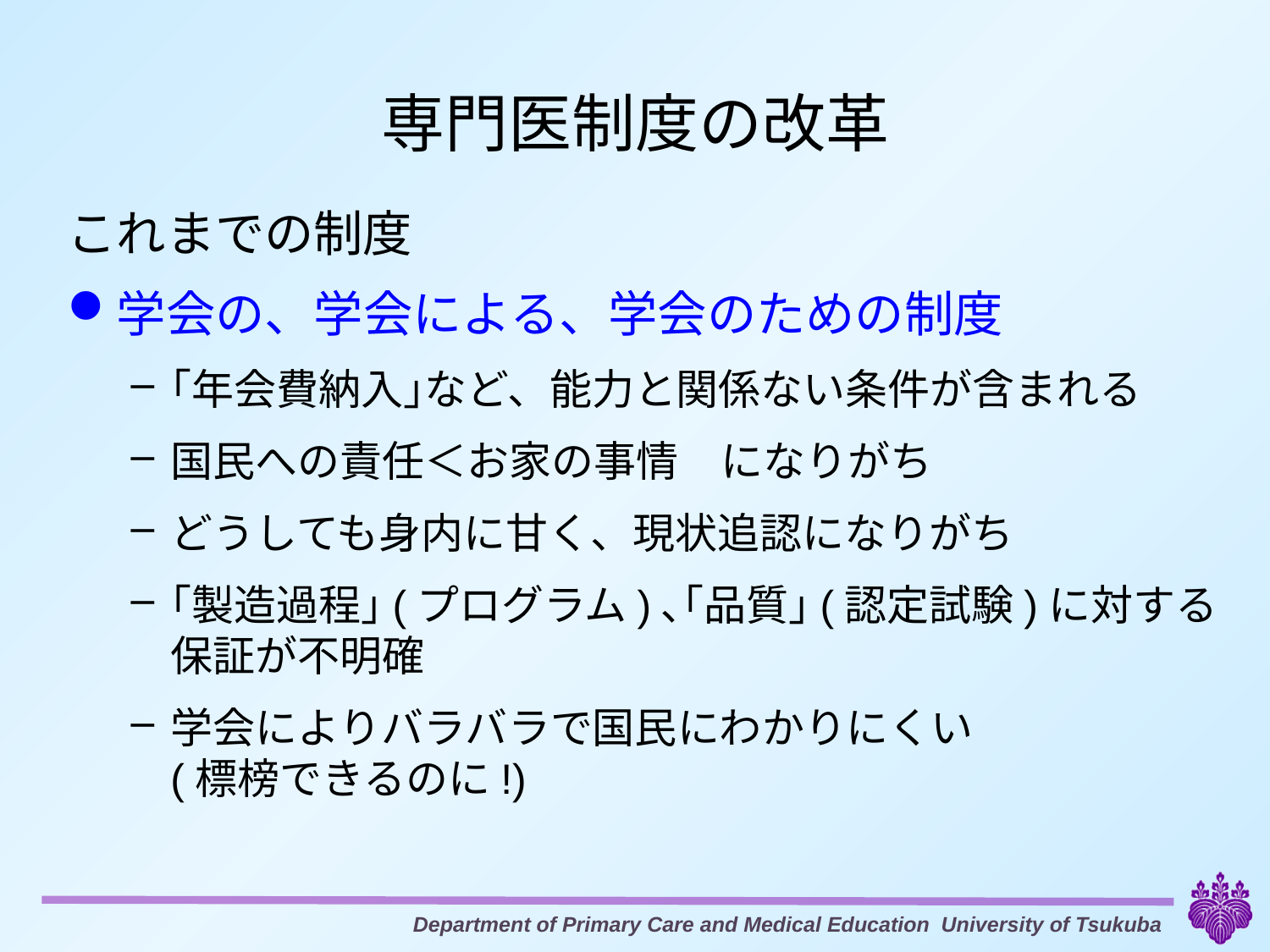

# 専門医制度の改革
これまでの制度
学会の、学会による、学会のための制度
｢年会費納入｣など、能力と関係ない条件が含まれる
国民への責任＜お家の事情　になりがち
どうしても身内に甘く、現状追認になりがち
｢製造過程｣(プログラム)､｢品質｣(認定試験)に対する
保証が不明確
学会によりバラバラで国民にわかりにくい
(標榜できるのに!)